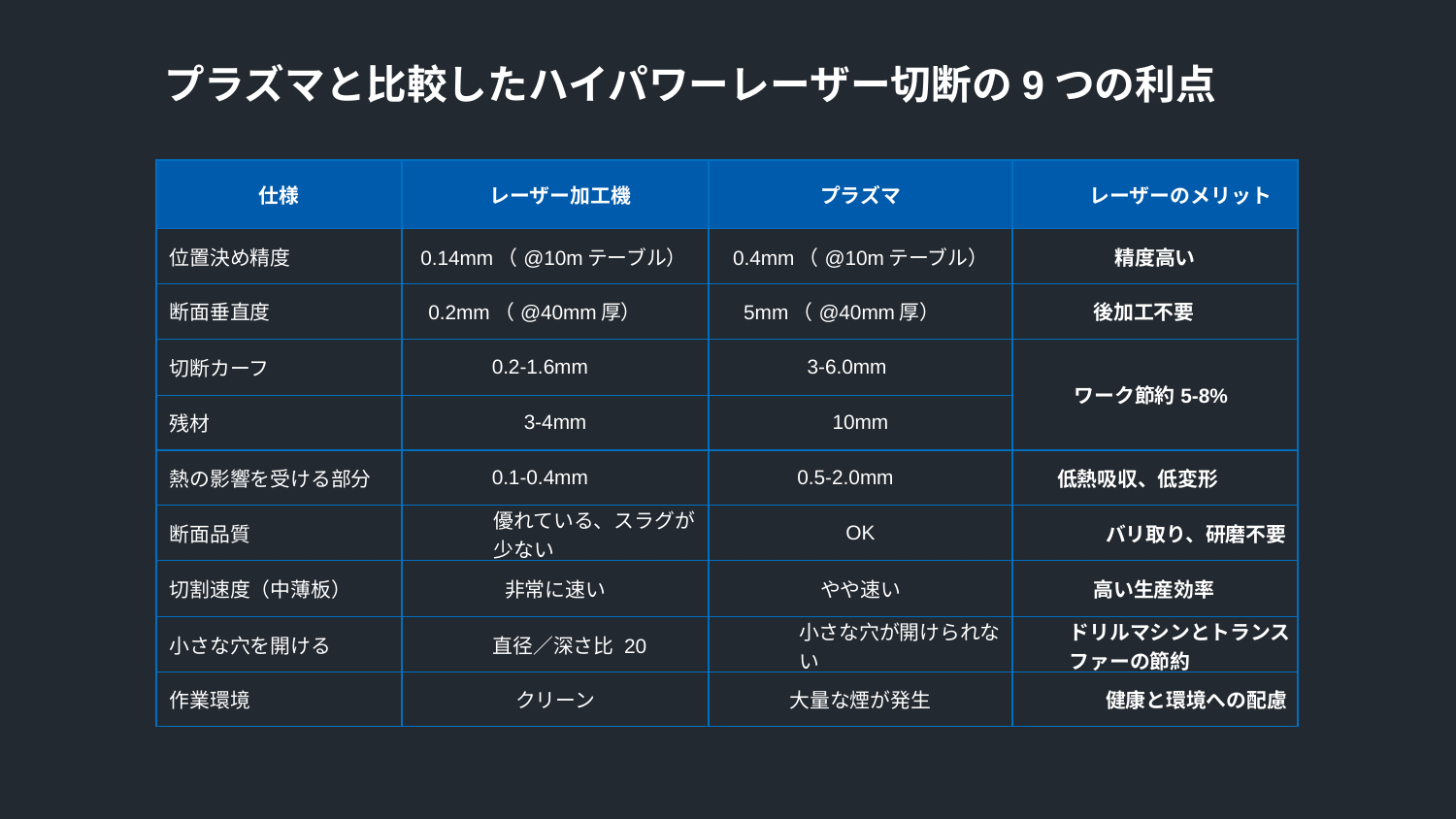

# プラズマと比較したハイパワーレーザー切断の9つの利点
| 仕様 | レーザー加工機 | プラズマ | レーザーのメリット |
| --- | --- | --- | --- |
| 位置決め精度 | 0.14mm（@10mテーブル） | 0.4mm（@10mテーブル） | 精度高い |
| 断面垂直度 | 0.2mm（@40mm厚） | 5mm（@40mm厚） | 後加工不要 |
| 切断カーフ | 0.2-1.6mm | 3-6.0mm | ワーク節約5-8% |
| 残材 | 3-4mm | 10mm |  |
| 熱の影響を受ける部分 | 0.1-0.4mm | 0.5-2.0mm | 低熱吸収、低変形 |
| 断面品質 | 優れている、スラグが少ない | OK | バリ取り、研磨不要 |
| 切割速度（中薄板） | 非常に速い | やや速い | 高い生産効率 |
| 小さな穴を開ける | 直径／深さ比 20 | 小さな穴が開けられない | ドリルマシンとトランスファーの節約 |
| 作業環境 | クリーン | 大量な煙が発生 | 健康と環境への配慮 |